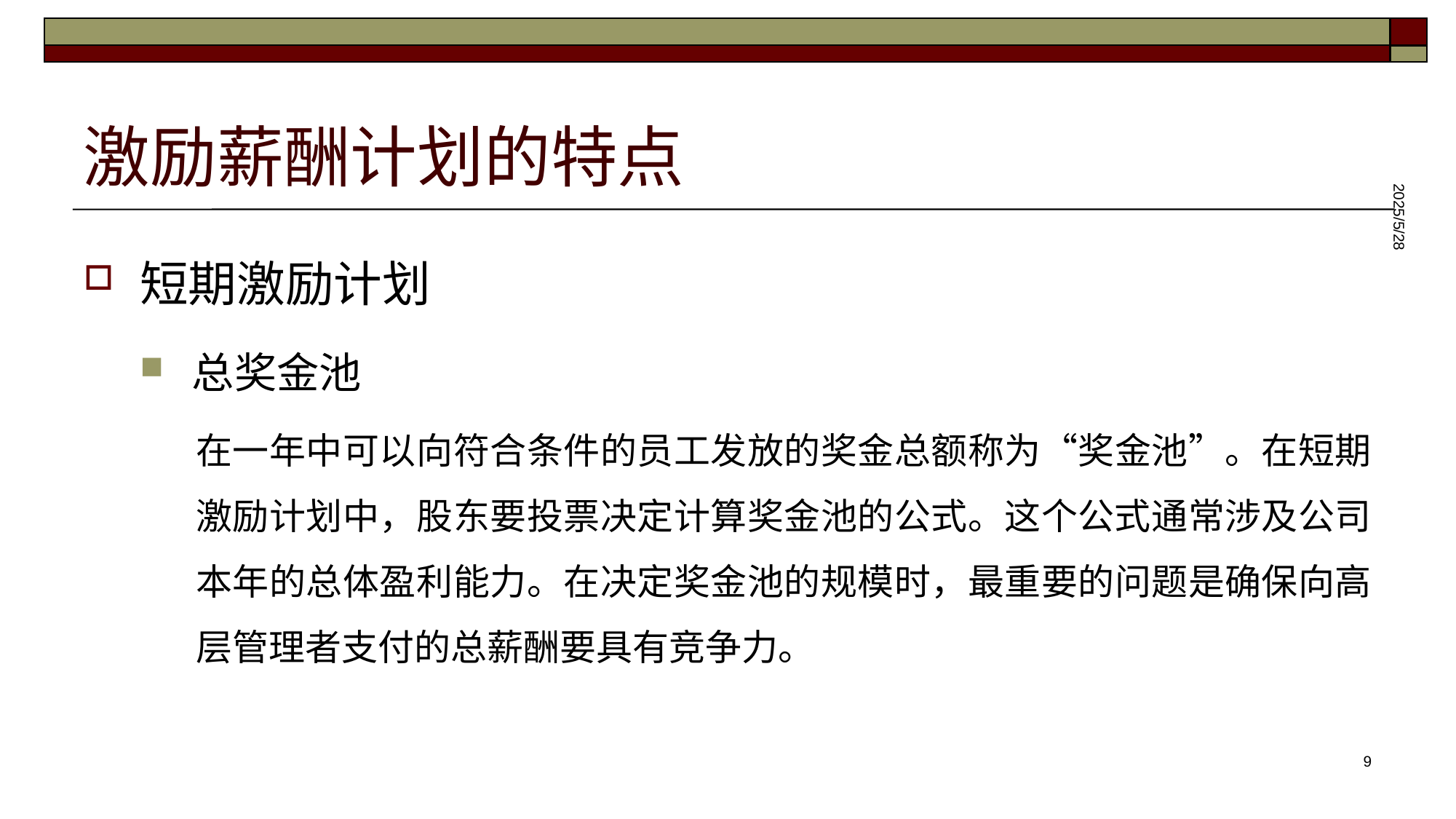

# 激励薪酬计划的特点
2025/5/28
短期激励计划
总奖金池
在一年中可以向符合条件的员工发放的奖金总额称为“奖金池”。在短期激励计划中，股东要投票决定计算奖金池的公式。这个公式通常涉及公司本年的总体盈利能力。在决定奖金池的规模时，最重要的问题是确保向高层管理者支付的总薪酬要具有竞争力。

9